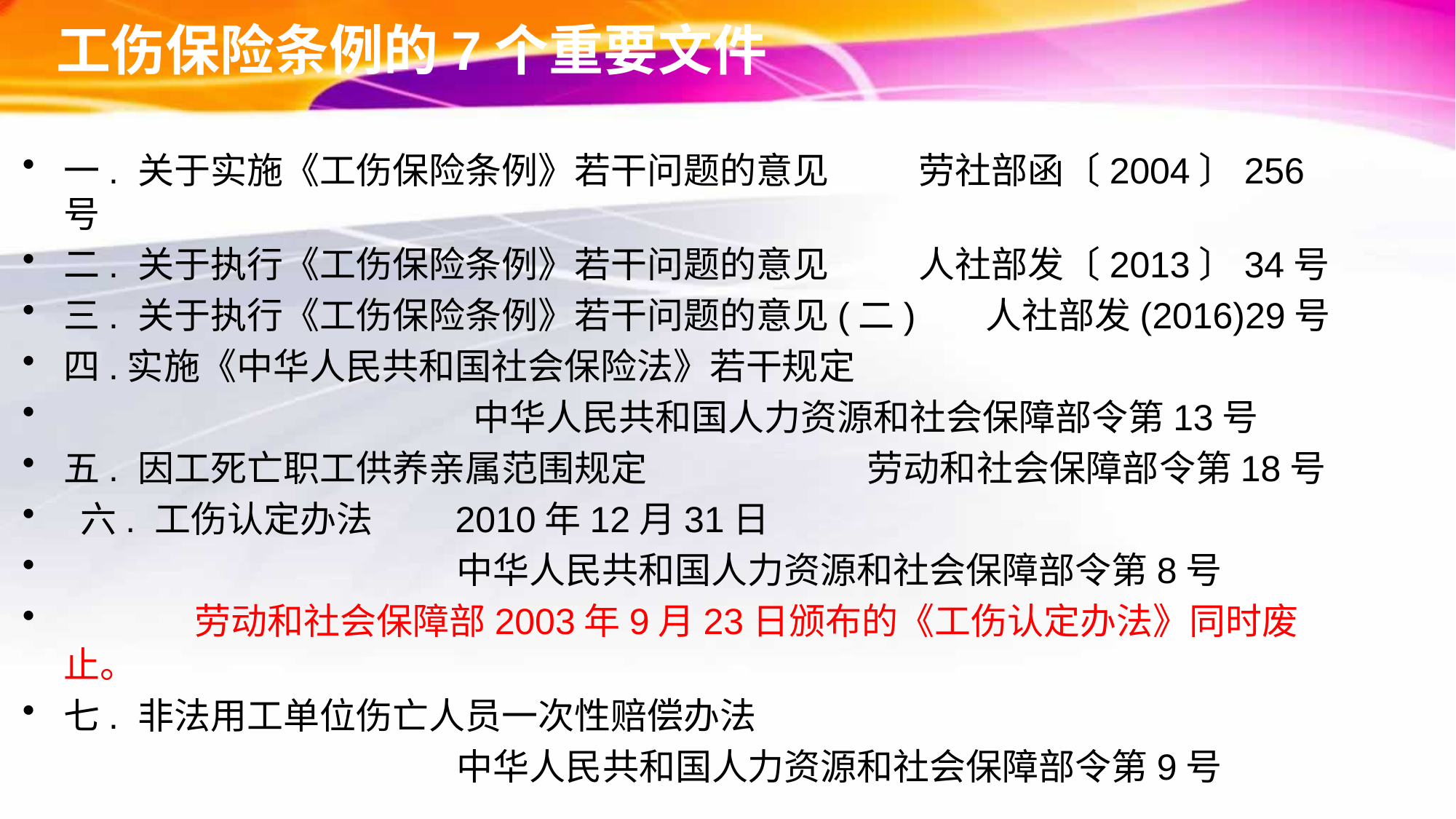

# 工伤保险条例的7个重要文件
一. 关于实施《工伤保险条例》若干问题的意见           劳社部函〔2004〕256号
二. 关于执行《工伤保险条例》若干问题的意见           人社部发〔2013〕34号
三. 关于执行《工伤保险条例》若干问题的意见(二)      人社部发(2016)29号
四.实施《中华人民共和国社会保险法》若干规定
                                                 中华人民共和国人力资源和社会保障部令第13号
五. 因工死亡职工供养亲属范围规定                           劳动和社会保障部令第18号
 六. 工伤认定办法         2010年12月31日
                                               中华人民共和国人力资源和社会保障部令第8号
               劳动和社会保障部2003年9月23日颁布的《工伤认定办法》同时废止。
七. 非法用工单位伤亡人员一次性赔偿办法
                                                    中华人民共和国人力资源和社会保障部令第9号
33